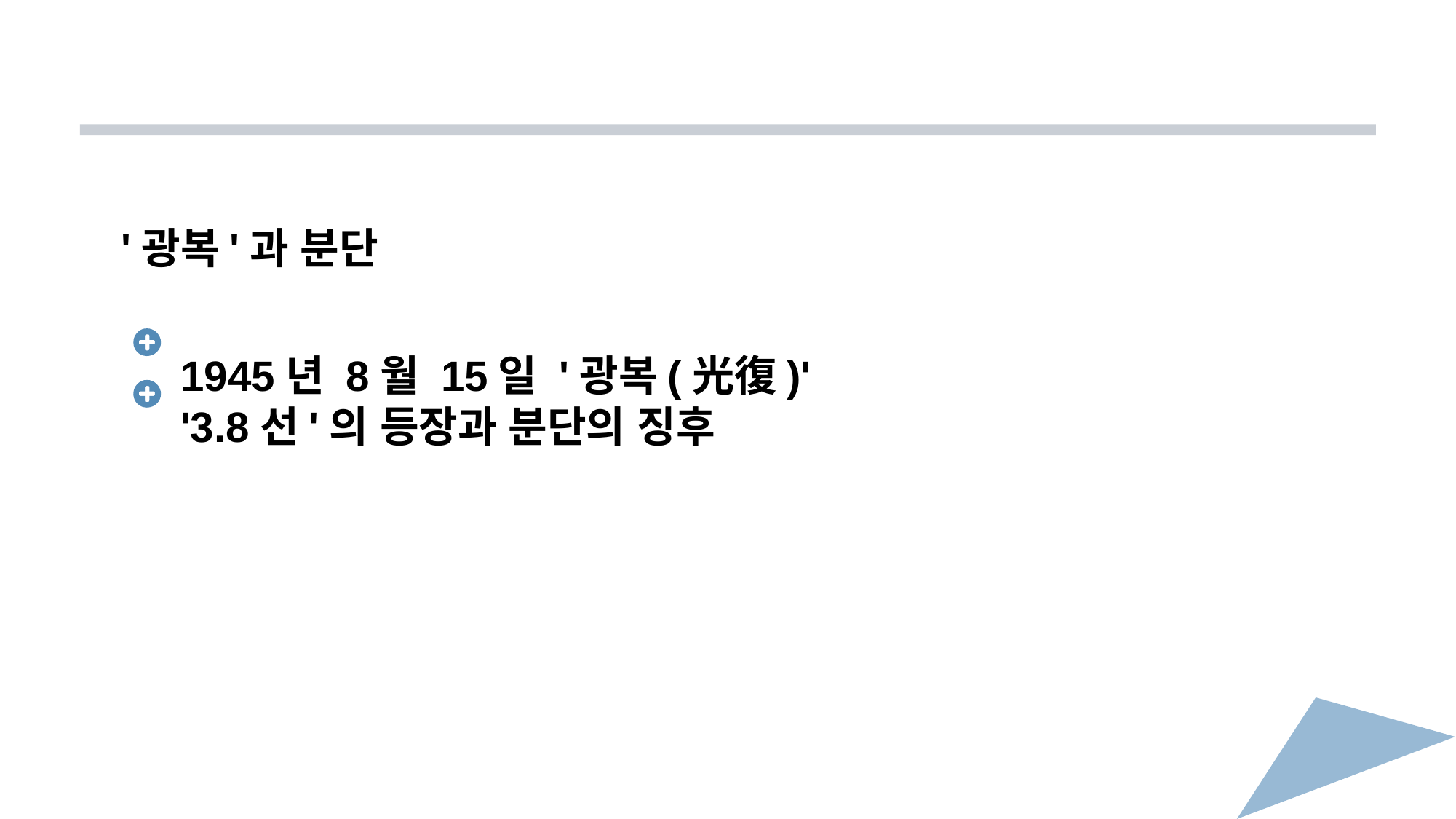

'광복'과 분단

     1945년 8월 15일 '광복(光復)'
     '3.8선'의 등장과 분단의 징후

4